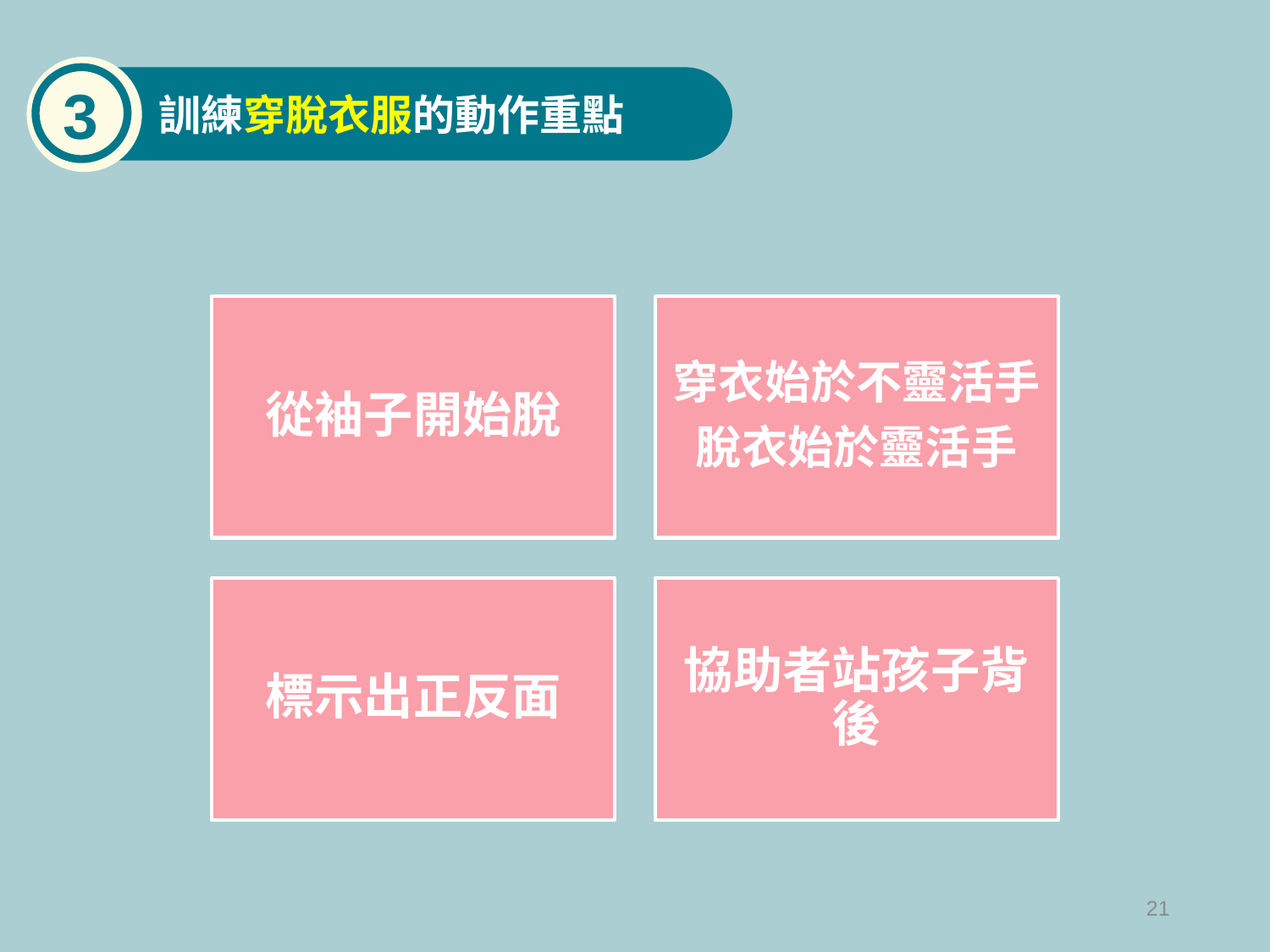

訓練穿脫衣服的動作重點
3
從袖子開始脫
穿衣始於不靈活手
脫衣始於靈活手
標示出正反面
協助者站孩子背後
21